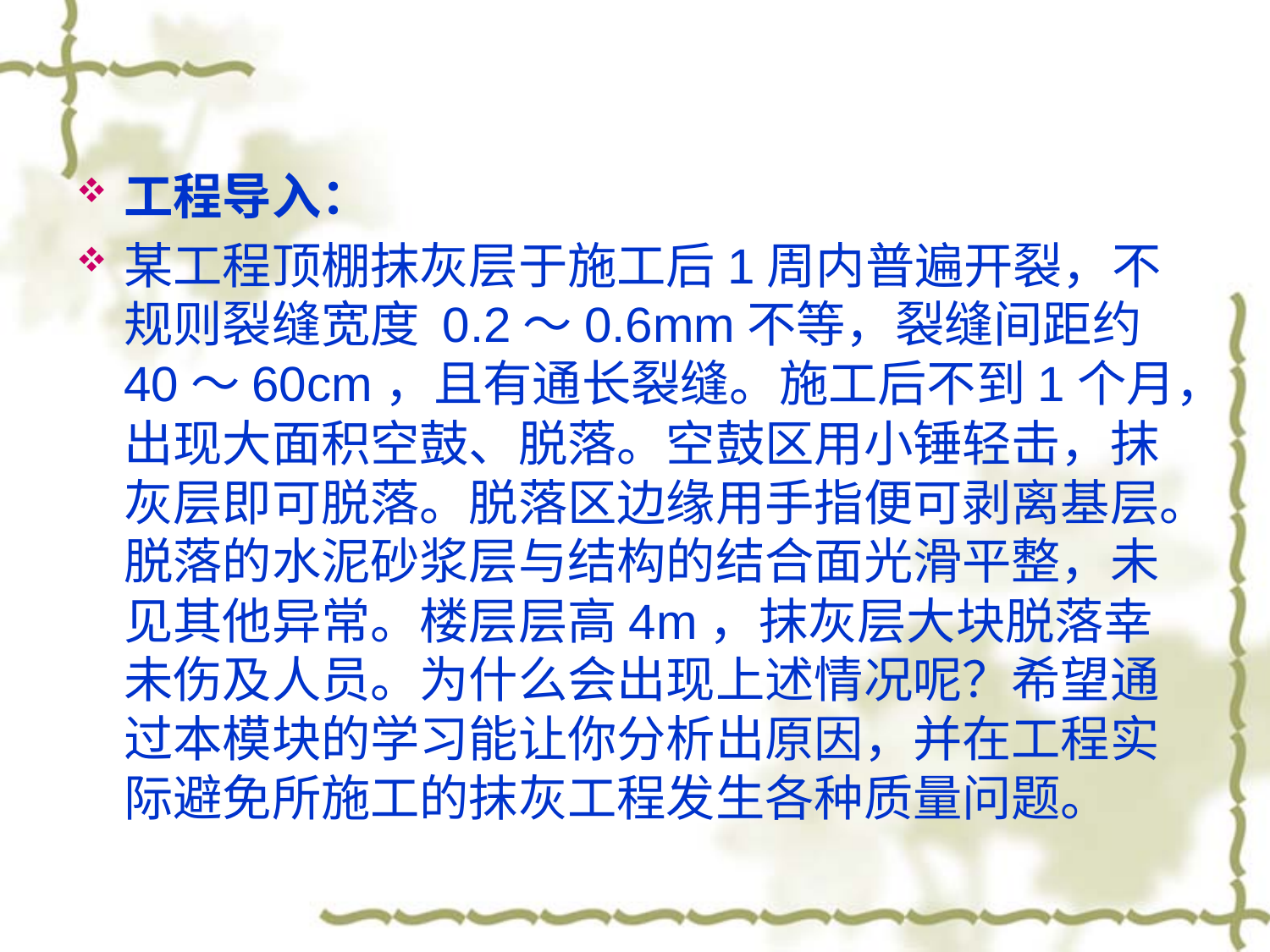

#
工程导入：
某工程顶棚抹灰层于施工后1周内普遍开裂，不规则裂缝宽度 0.2～0.6mm不等，裂缝间距约40～60cm，且有通长裂缝。施工后不到1个月，出现大面积空鼓、脱落。空鼓区用小锤轻击，抹灰层即可脱落。脱落区边缘用手指便可剥离基层。脱落的水泥砂浆层与结构的结合面光滑平整，未见其他异常。楼层层高4m，抹灰层大块脱落幸未伤及人员。为什么会出现上述情况呢？希望通过本模块的学习能让你分析出原因，并在工程实际避免所施工的抹灰工程发生各种质量问题。